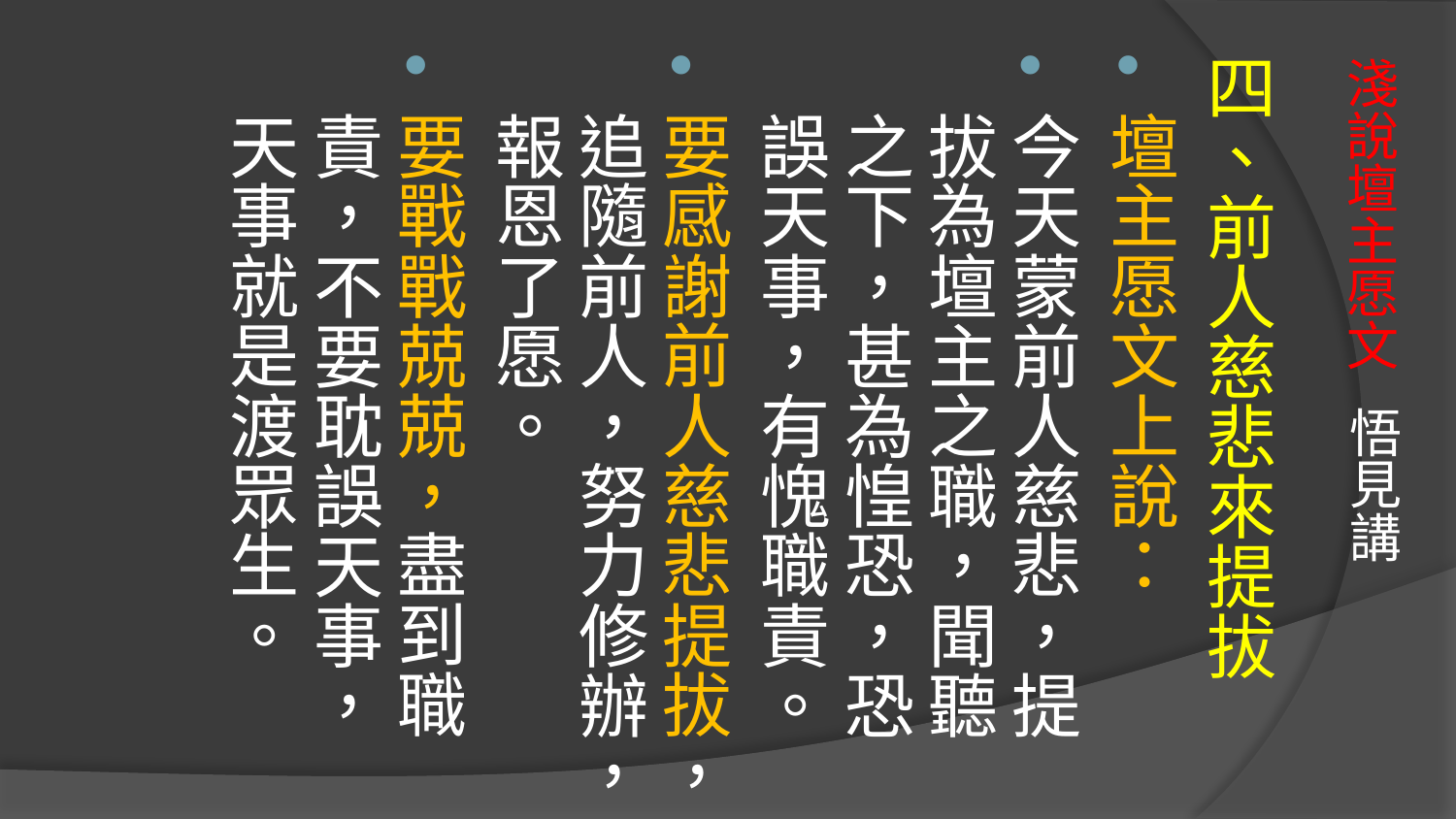

四、前人慈悲來提拔
壇主愿文上說：
今天蒙前人慈悲，提拔為壇主之職，聞聽之下，甚為惶恐，恐誤天事，有愧職責。
要感謝前人慈悲提拔，追隨前人，努力修辦，報恩了愿。
要戰戰兢兢，盡到職責，不要耽誤天事，天事就是渡眾生。

# 淺說壇主愿文   悟見講